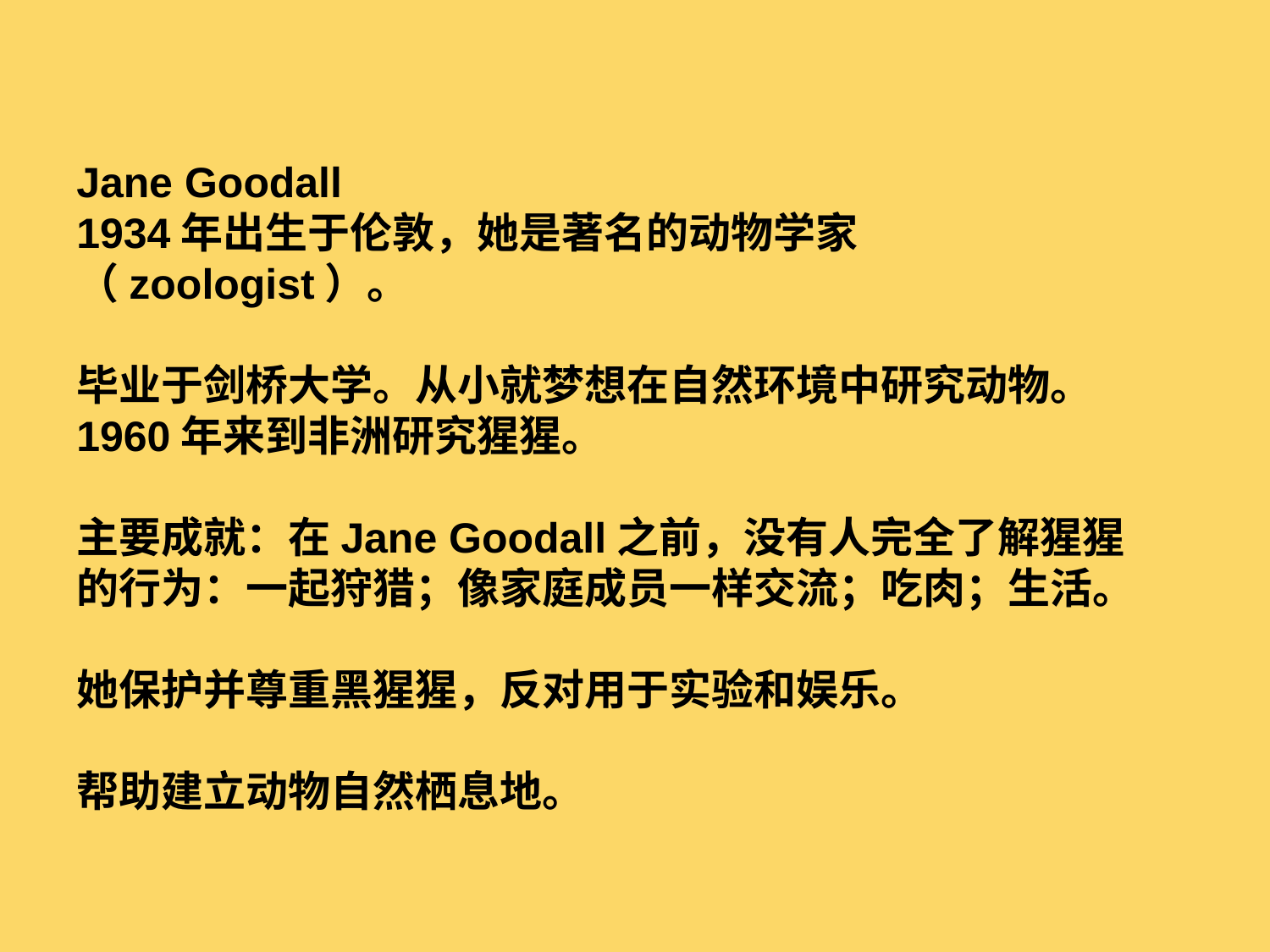

Jane Goodall
1934年出生于伦敦，她是著名的动物学家（zoologist）。

毕业于剑桥大学。从小就梦想在自然环境中研究动物。
1960年来到非洲研究猩猩。

主要成就：在Jane Goodall之前，没有人完全了解猩猩的行为：一起狩猎；像家庭成员一样交流；吃肉；生活。

她保护并尊重黑猩猩，反对用于实验和娱乐。

帮助建立动物自然栖息地。